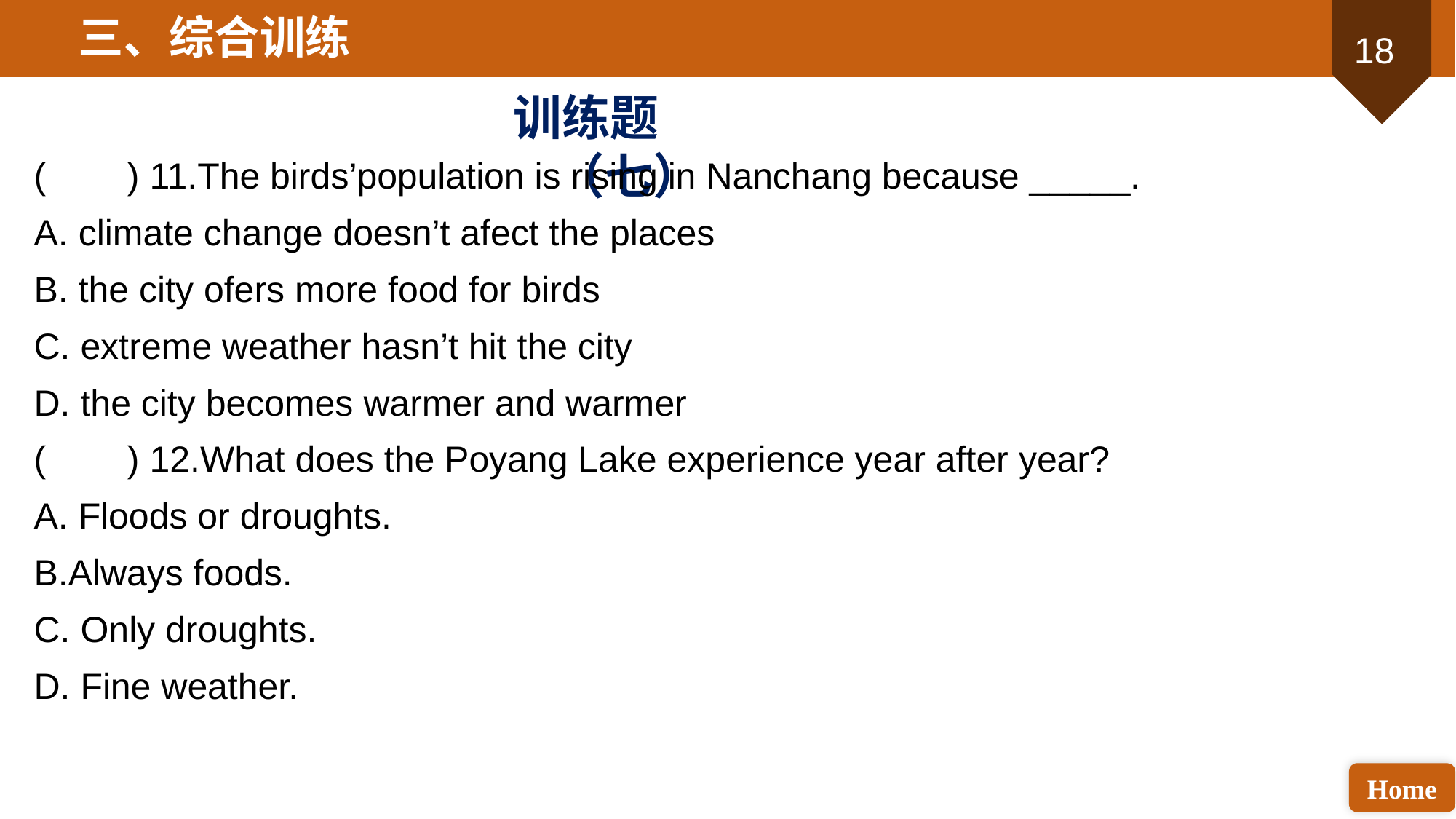

三、综合训练
训练题（七）
(        ) 11.The birds’population is rising in Nanchang because _____.
A. climate change doesn’t afect the places
B. the city ofers more food for birds
C. extreme weather hasn’t hit the city
D. the city becomes warmer and warmer
(        ) 12.What does the Poyang Lake experience year after year?
A. Floods or droughts.
B.Always foods.
C. Only droughts.
D. Fine weather.